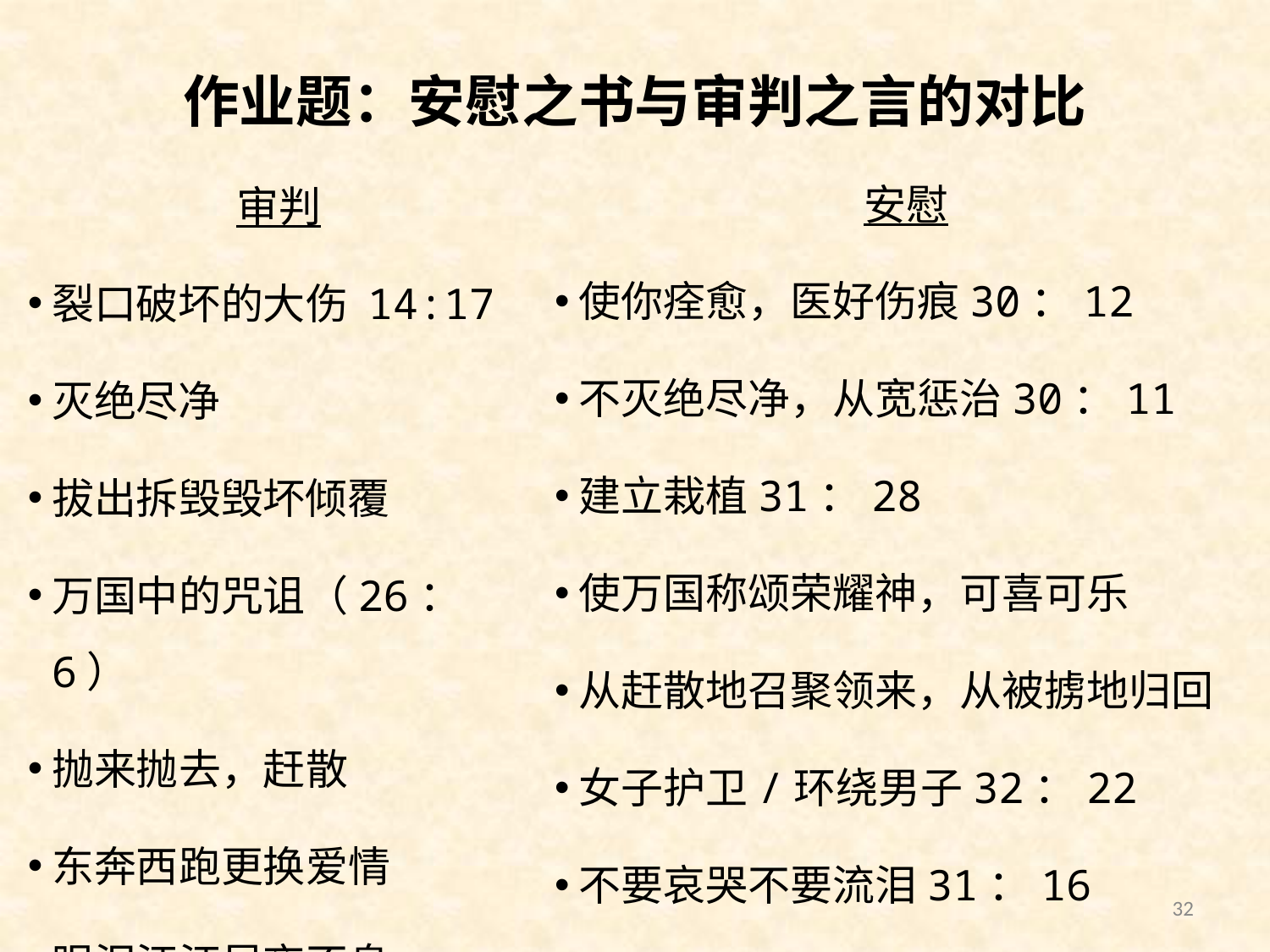

# 作业题：安慰之书与审判之言的对比
安慰
使你痊愈，医好伤痕30：12
不灭绝尽净，从宽惩治30：11
建立栽植31：28
使万国称颂荣耀神，可喜可乐
从赶散地召聚领来，从被掳地归回
女子护卫/环绕男子32：22
不要哀哭不要流泪31：16
审判
裂口破坏的大伤 14:17
灭绝尽净
拔出拆毁毁坏倾覆
万国中的咒诅（26：6）
抛来抛去，赶散
东奔西跑更换爱情
眼泪汪汪昼夜不息
32